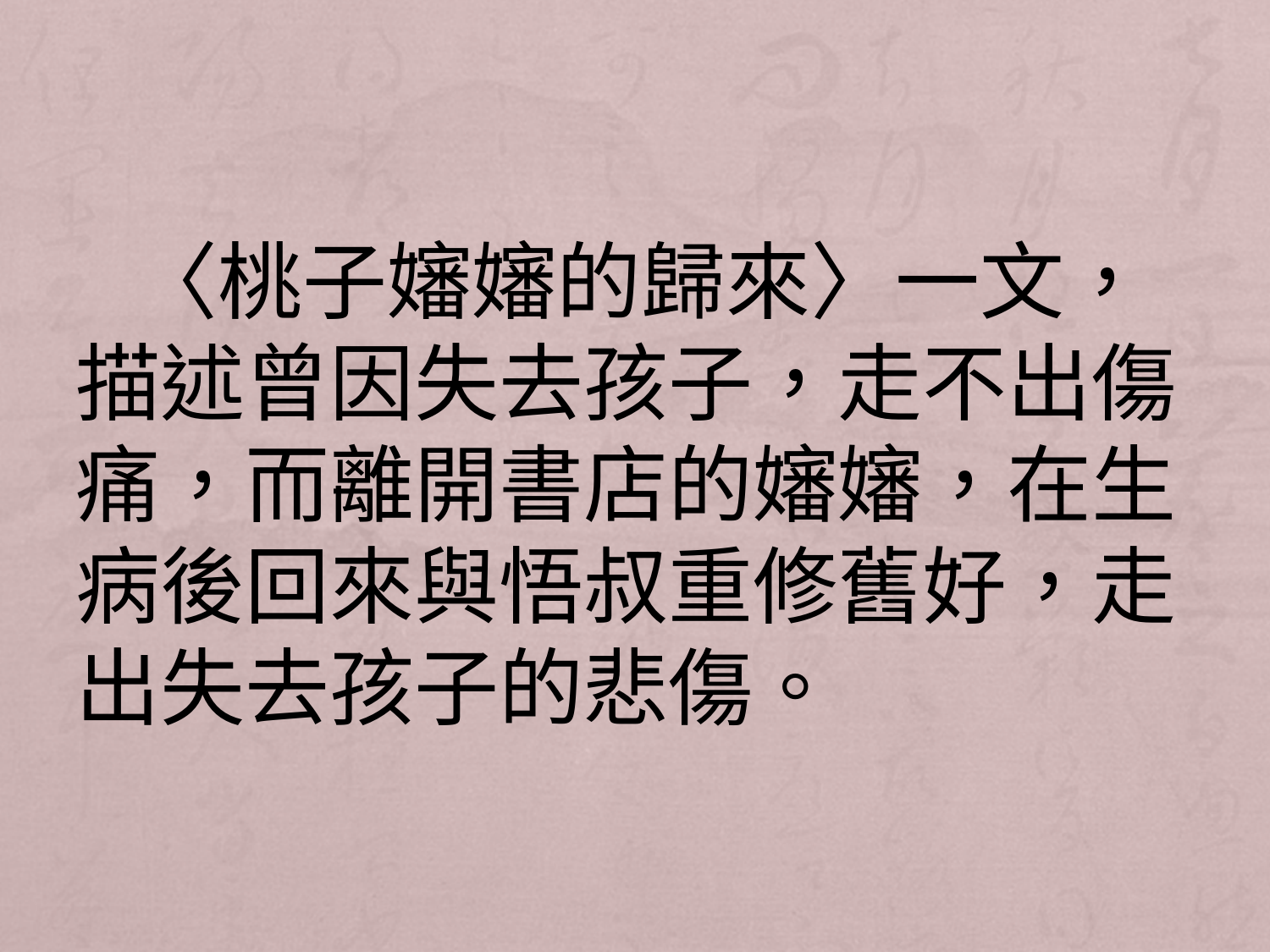

#
   〈桃子嬸嬸的歸來〉一文，描述曾因失去孩子，走不出傷痛，而離開書店的嬸嬸，在生病後回來與悟叔重修舊好，走出失去孩子的悲傷。